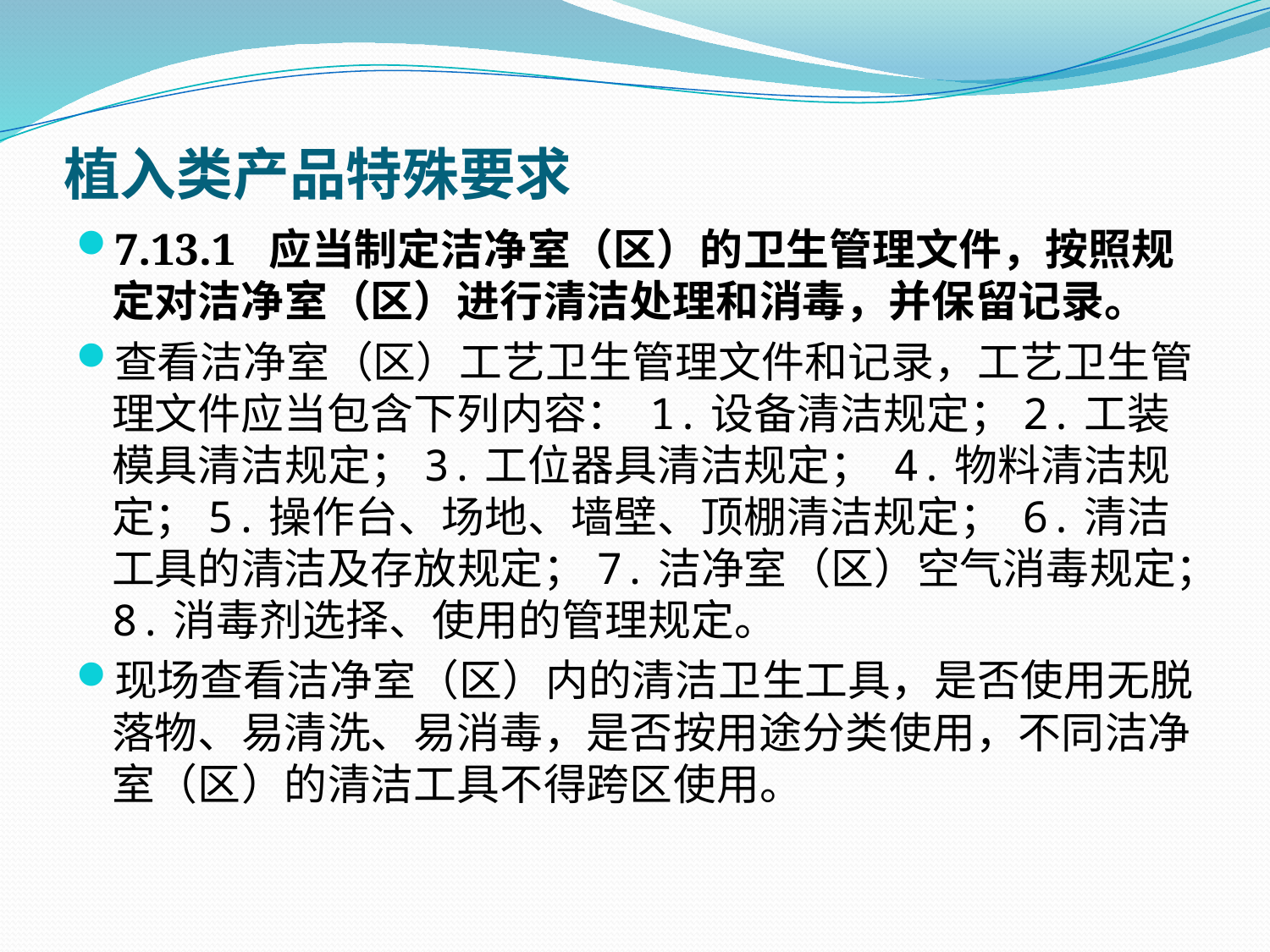

植入类产品特殊要求
7.13.1  应当制定洁净室（区）的卫生管理文件，按照规定对洁净室（区）进行清洁处理和消毒，并保留记录。
查看洁净室（区）工艺卫生管理文件和记录，工艺卫生管理文件应当包含下列内容： 1.设备清洁规定；2.工装模具清洁规定；3.工位器具清洁规定； 4.物料清洁规定；5.操作台、场地、墙壁、顶棚清洁规定； 6.清洁工具的清洁及存放规定；7.洁净室（区）空气消毒规定；8.消毒剂选择、使用的管理规定。
现场查看洁净室（区）内的清洁卫生工具，是否使用无脱落物、易清洗、易消毒，是否按用途分类使用，不同洁净室（区）的清洁工具不得跨区使用。